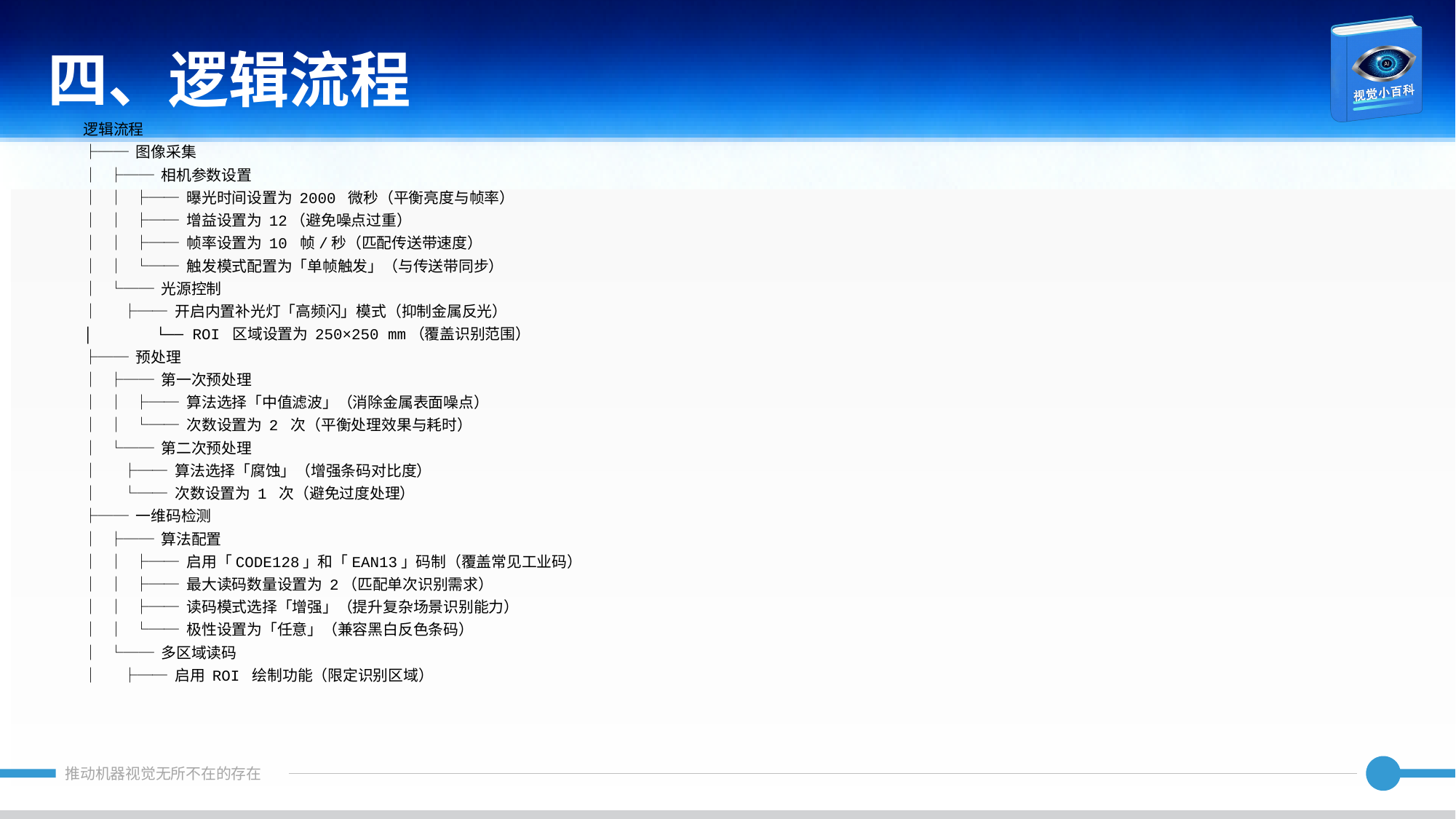

四、逻辑流程

逻辑流程
├── 图像采集
│   ├── 相机参数设置
│   │   ├── 曝光时间设置为 2000 微秒（平衡亮度与帧率）
│   │   ├── 增益设置为 12（避免噪点过重）
│   │   ├── 帧率设置为 10 帧/秒（匹配传送带速度）
│   │   └── 触发模式配置为「单帧触发」（与传送带同步）
│   └── 光源控制
│       ├── 开启内置补光灯「高频闪」模式（抑制金属反光）
│       └── ROI 区域设置为 250×250 mm（覆盖识别范围）
├── 预处理
│   ├── 第一次预处理
│   │   ├── 算法选择「中值滤波」（消除金属表面噪点）
│   │   └── 次数设置为 2 次（平衡处理效果与耗时）
│   └── 第二次预处理
│       ├── 算法选择「腐蚀」（增强条码对比度）
│       └── 次数设置为 1 次（避免过度处理）
├── 一维码检测
│   ├── 算法配置
│   │   ├── 启用「CODE128」和「EAN13」码制（覆盖常见工业码）
│   │   ├── 最大读码数量设置为 2（匹配单次识别需求）
│   │   ├── 读码模式选择「增强」（提升复杂场景识别能力）
│   │   └── 极性设置为「任意」（兼容黑白反色条码）
│   └── 多区域读码
│       ├── 启用 ROI 绘制功能（限定识别区域）
8